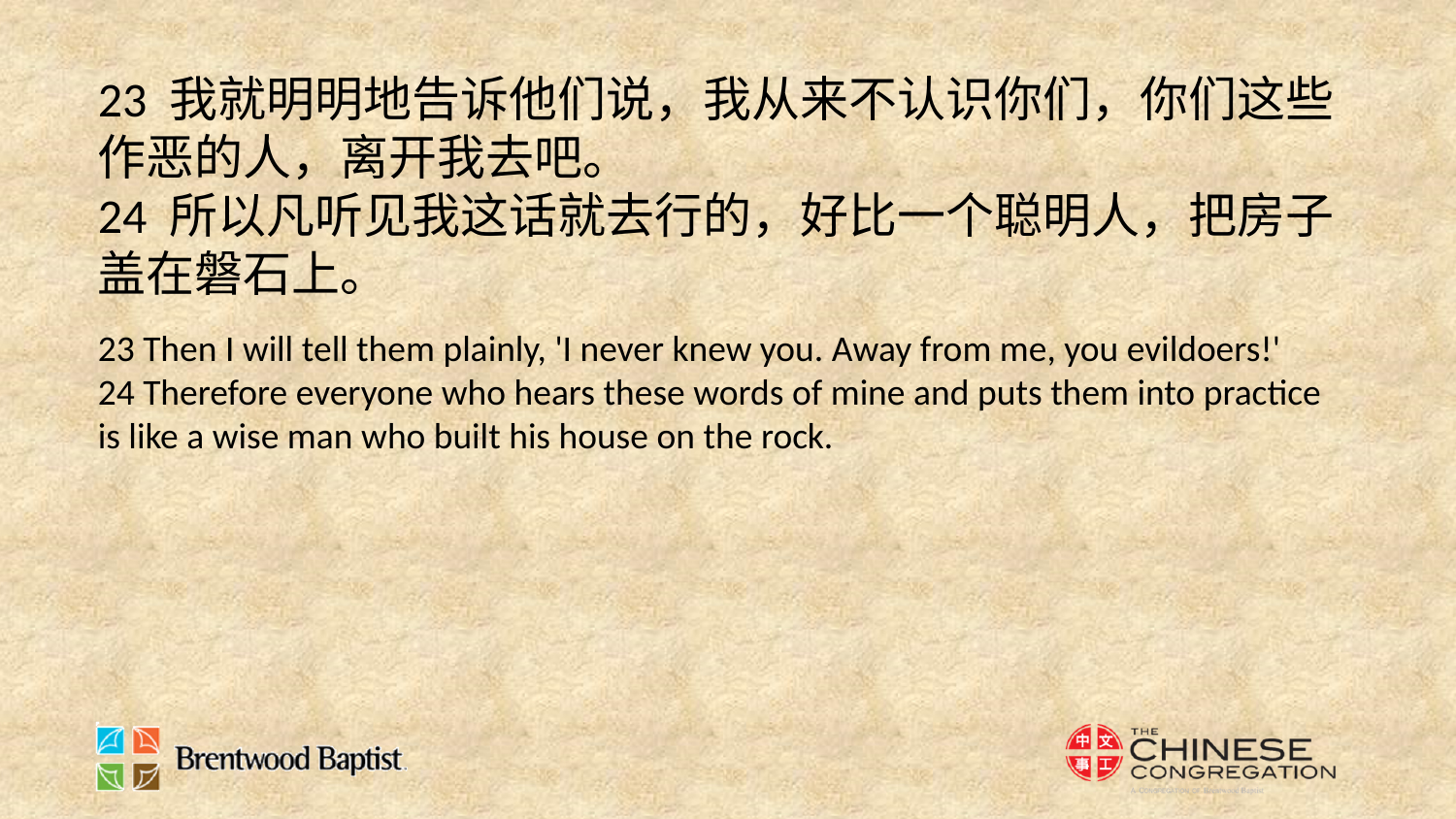

23 我就明明地告诉他们说，我从来不认识你们，你们这些作恶的人，离开我去吧。
24 所以凡听见我这话就去行的，好比一个聪明人，把房子盖在磐石上。

23 Then I will tell them plainly, 'I never knew you. Away from me, you evildoers!'
24 Therefore everyone who hears these words of mine and puts them into practice is like a wise man who built his house on the rock.